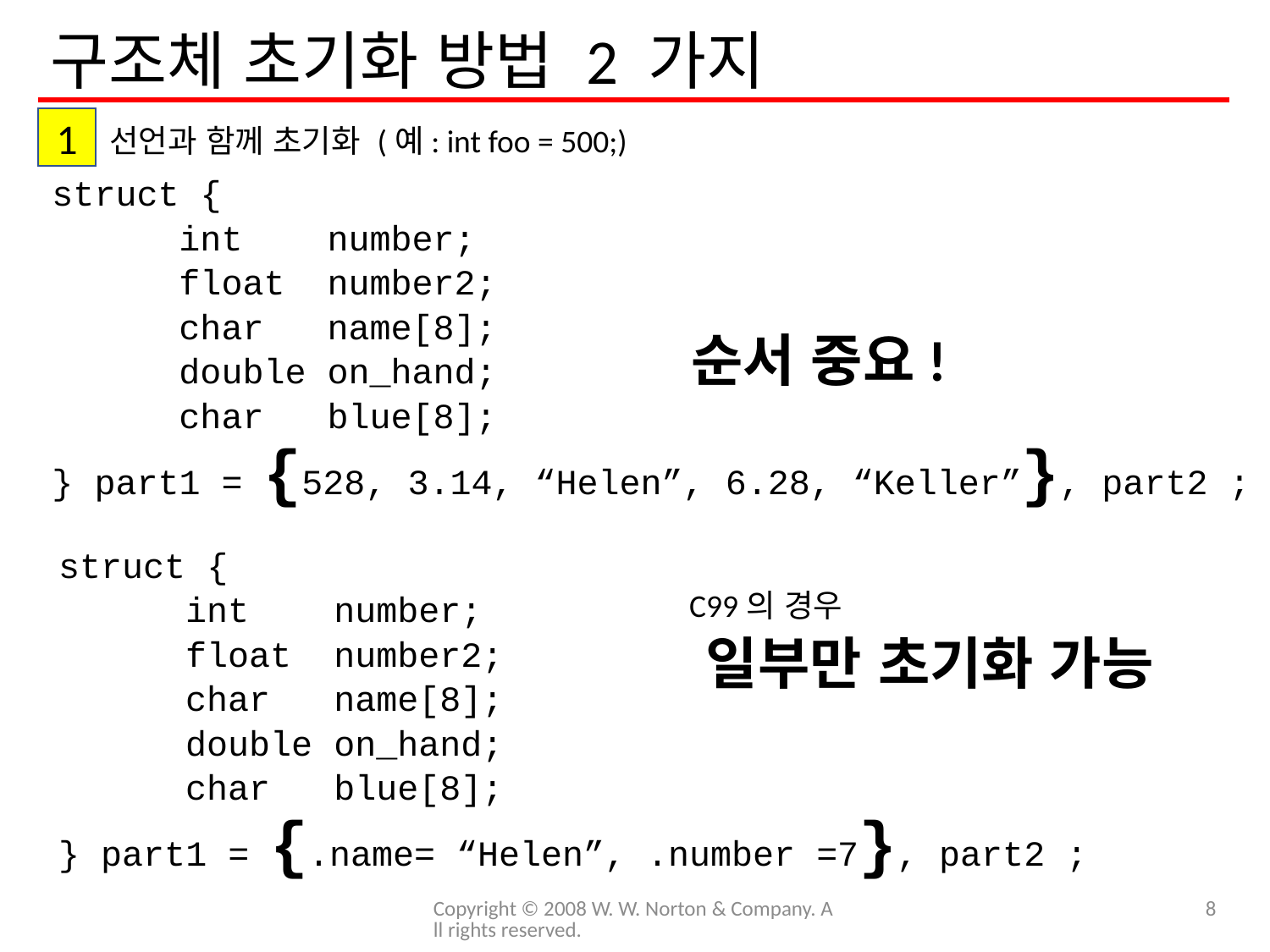

# 구조체 초기화 방법 2 가지
1
선언과 함께 초기화 (예: int foo = 500;)
struct {
	int    number;
	float  number2;
	char   name[8];
	double on_hand;
	char   blue[8];
} part1 = {528, 3.14, “Helen”, 6.28, “Keller”}, part2 ;
순서 중요!
struct {
	int    number;
	float  number2;
	char   name[8];
	double on_hand;
	char   blue[8];
} part1 = {.name= “Helen”, .number =7}, part2 ;
C99의 경우
일부만 초기화 가능
Copyright © 2008 W. W. Norton & Company. All rights reserved.
8